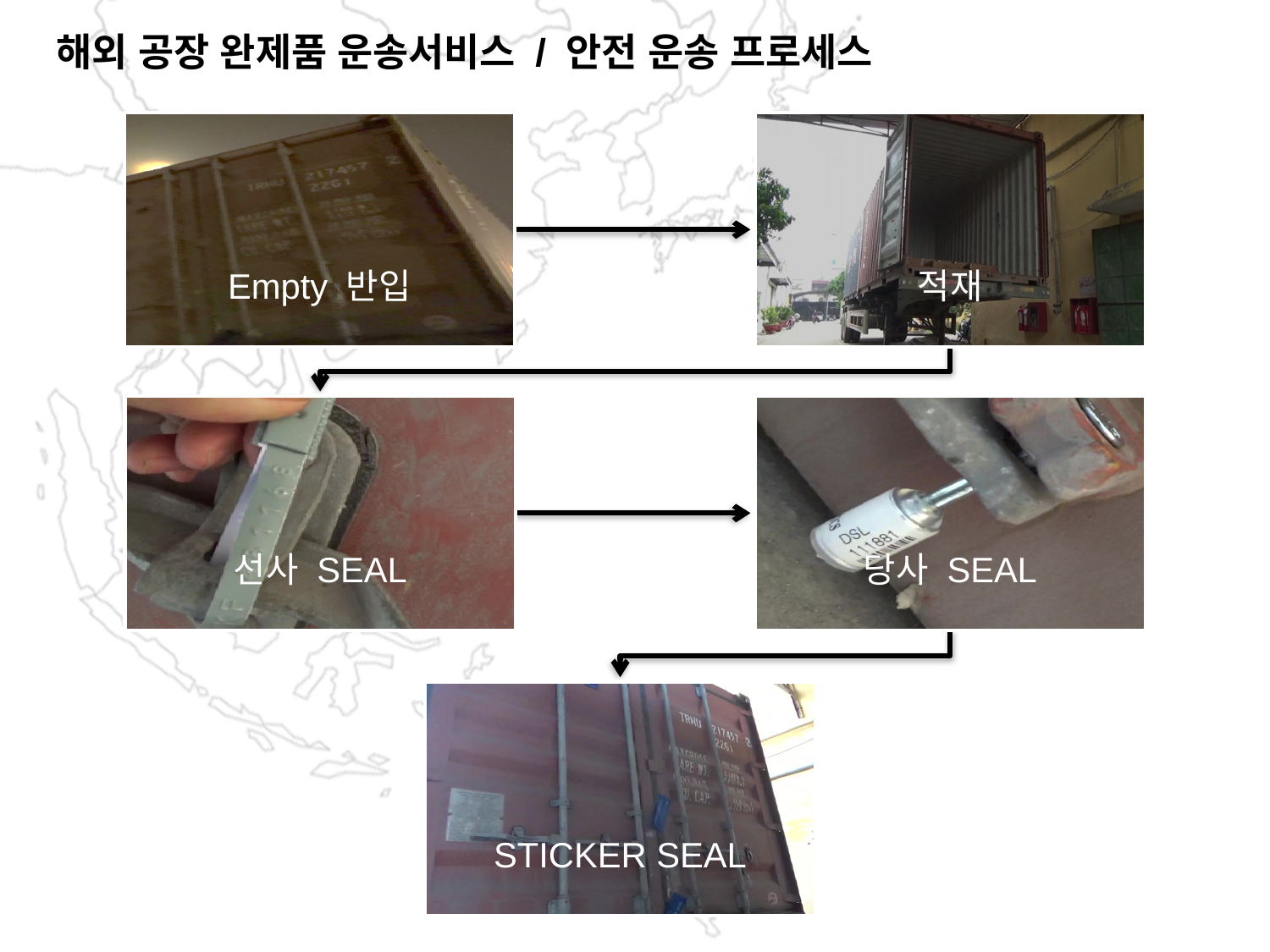

해외 공장 완제품 운송서비스 / 안전 운송 프로세스

Empty 반입

적재

선사 SEAL

당사 SEAL

STICKER SEAL